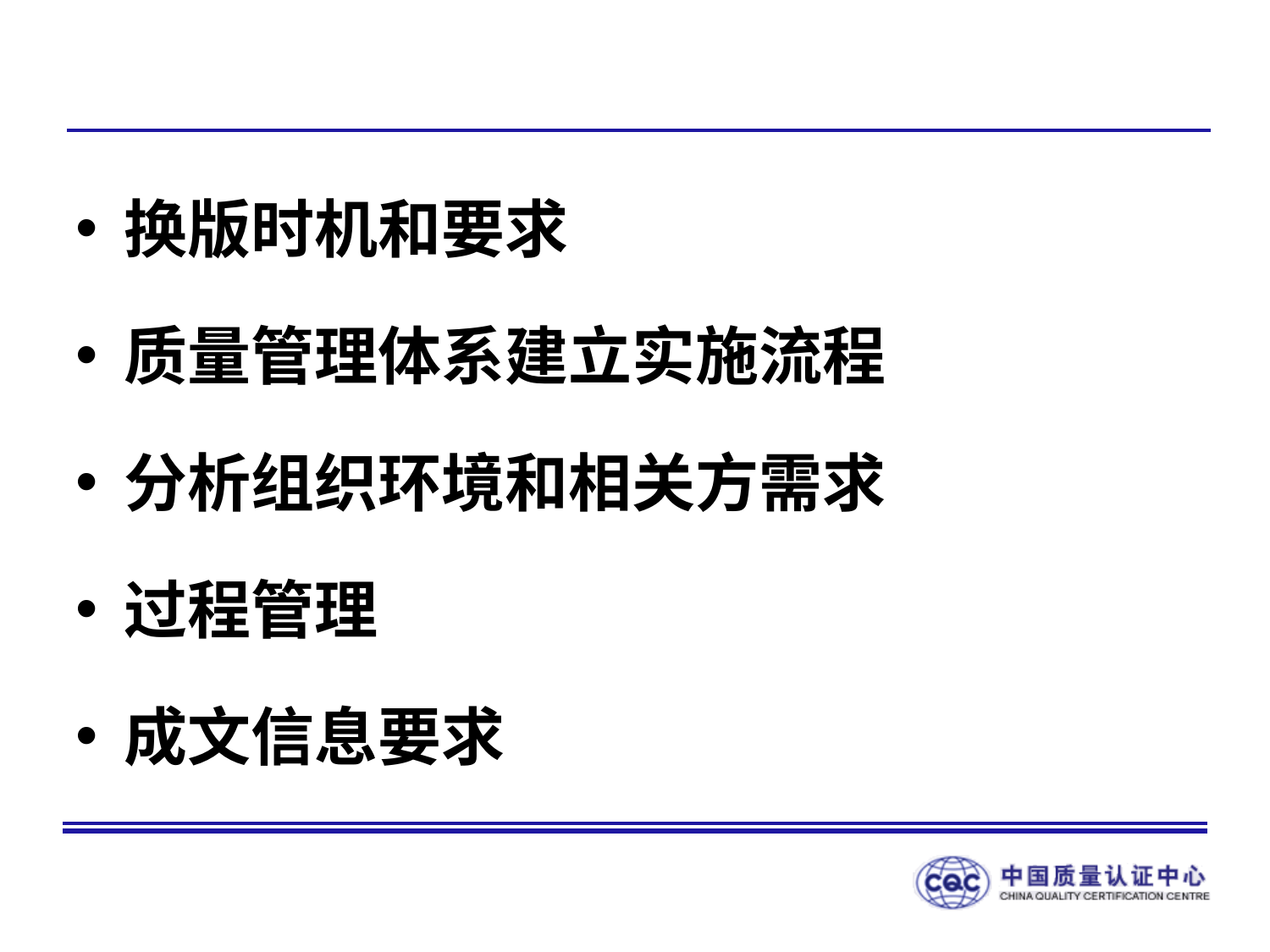

#
换版时机和要求
质量管理体系建立实施流程
分析组织环境和相关方需求
过程管理
成文信息要求